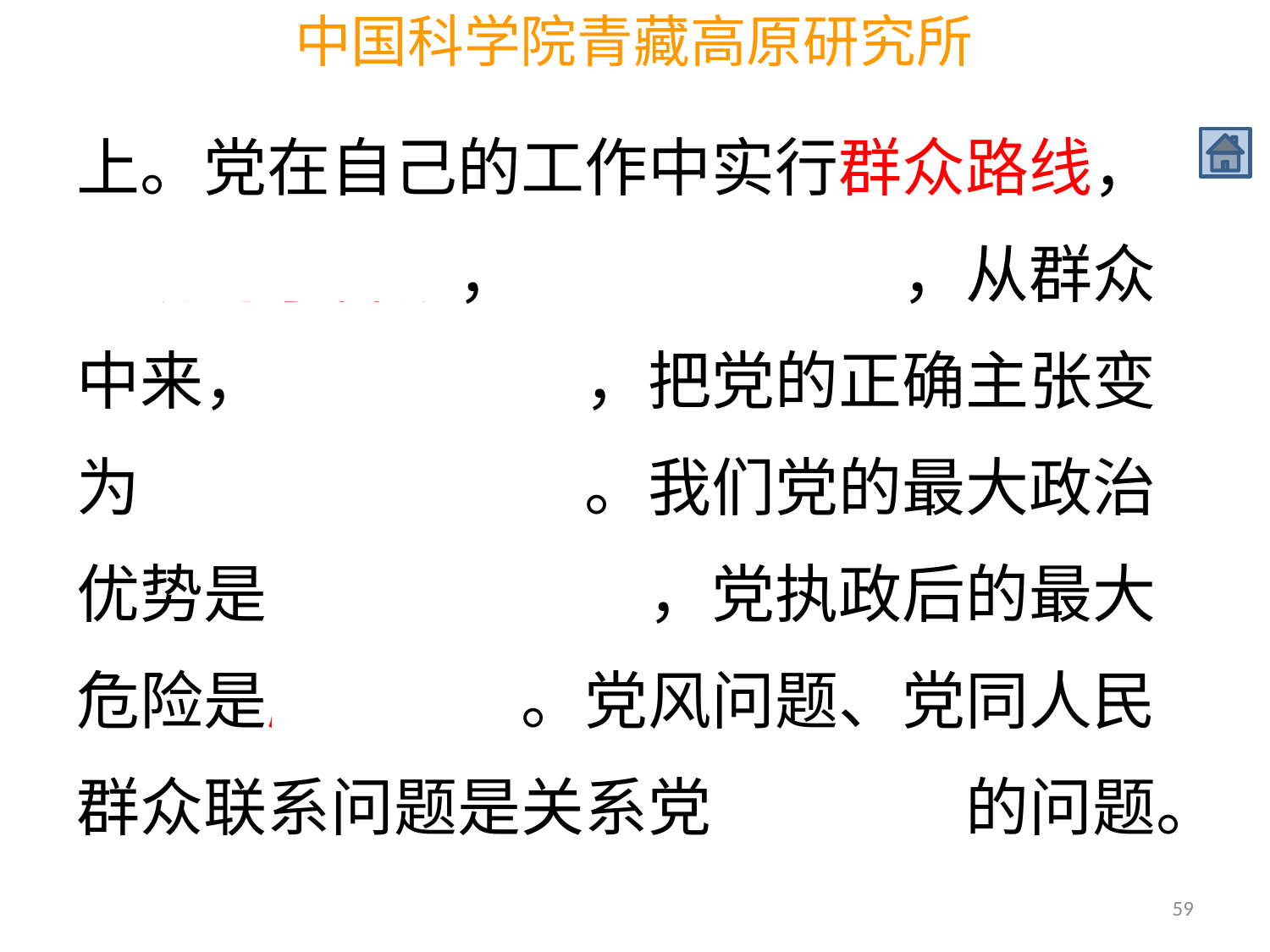

# 上。党在自己的工作中实行群众路线，一切为了群众，一切依靠群众，从群众中来，到群众中去，把党的正确主张变为群众的自觉行动。我们党的最大政治优势是密切联系群众，党执政后的最大危险是脱离群众。党风问题、党同人民群众联系问题是关系党生死存亡的问题。

59